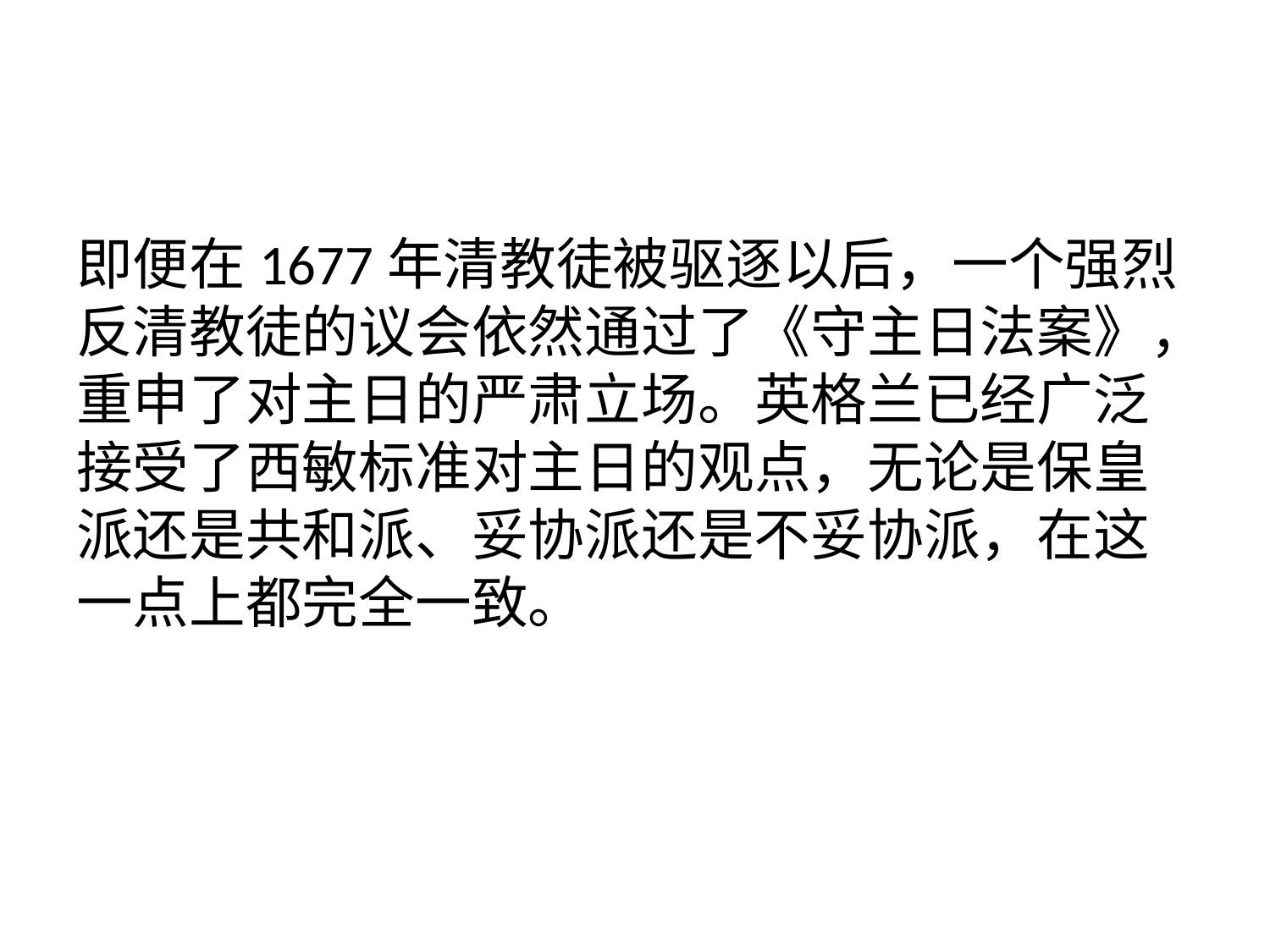

#
即便在1677年清教徒被驱逐以后，一个强烈反清教徒的议会依然通过了《守主日法案》，重申了对主日的严肃立场。英格兰已经广泛接受了西敏标准对主日的观点，无论是保皇派还是共和派、妥协派还是不妥协派，在这一点上都完全一致。